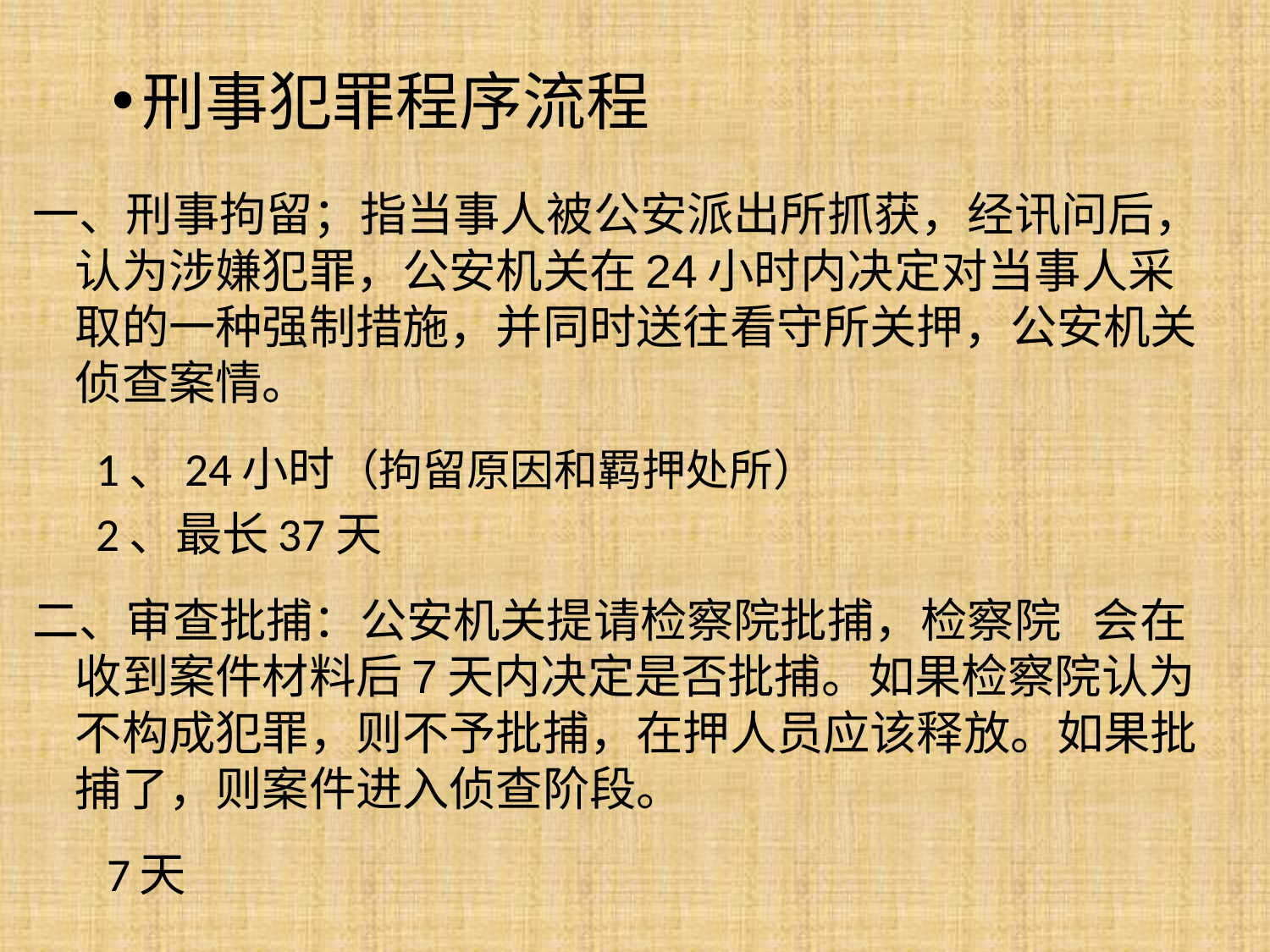

# 刑事犯罪程序流程
一、刑事拘留；指当事人被公安派出所抓获，经讯问后，认为涉嫌犯罪，公安机关在24小时内决定对当事人采取的一种强制措施，并同时送往看守所关押，公安机关侦查案情。

      1、24小时（拘留原因和羁押处所）
      2、最长37天

二、审查批捕：公安机关提请检察院批捕，检察院   会在收到案件材料后7天内决定是否批捕。如果检察院认为不构成犯罪，则不予批捕，在押人员应该释放。如果批捕了，则案件进入侦查阶段。

       7天